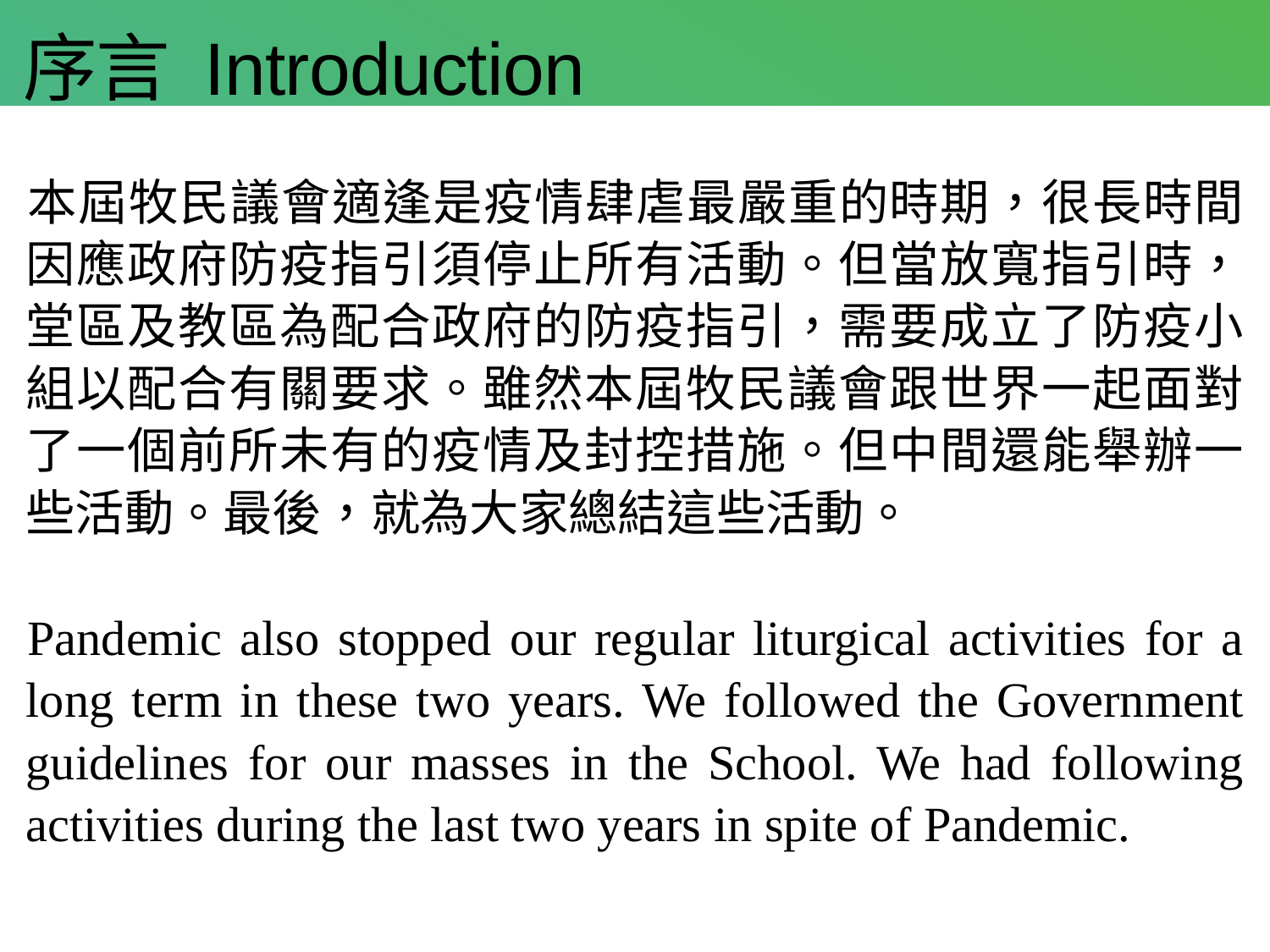

序言 Introduction
本屆牧民議會適逢是疫情肆虐最嚴重的時期，很長時間因應政府防疫指引須停止所有活動。但當放寬指引時，堂區及教區為配合政府的防疫指引，需要成立了防疫小組以配合有關要求。雖然本屆牧民議會跟世界一起面對了一個前所未有的疫情及封控措施。但中間還能舉辦一些活動。最後，就為大家總結這些活動。

Pandemic also stopped our regular liturgical activities for a long term in these two years. We followed the Government guidelines for our masses in the School. We had following activities during the last two years in spite of Pandemic.

#